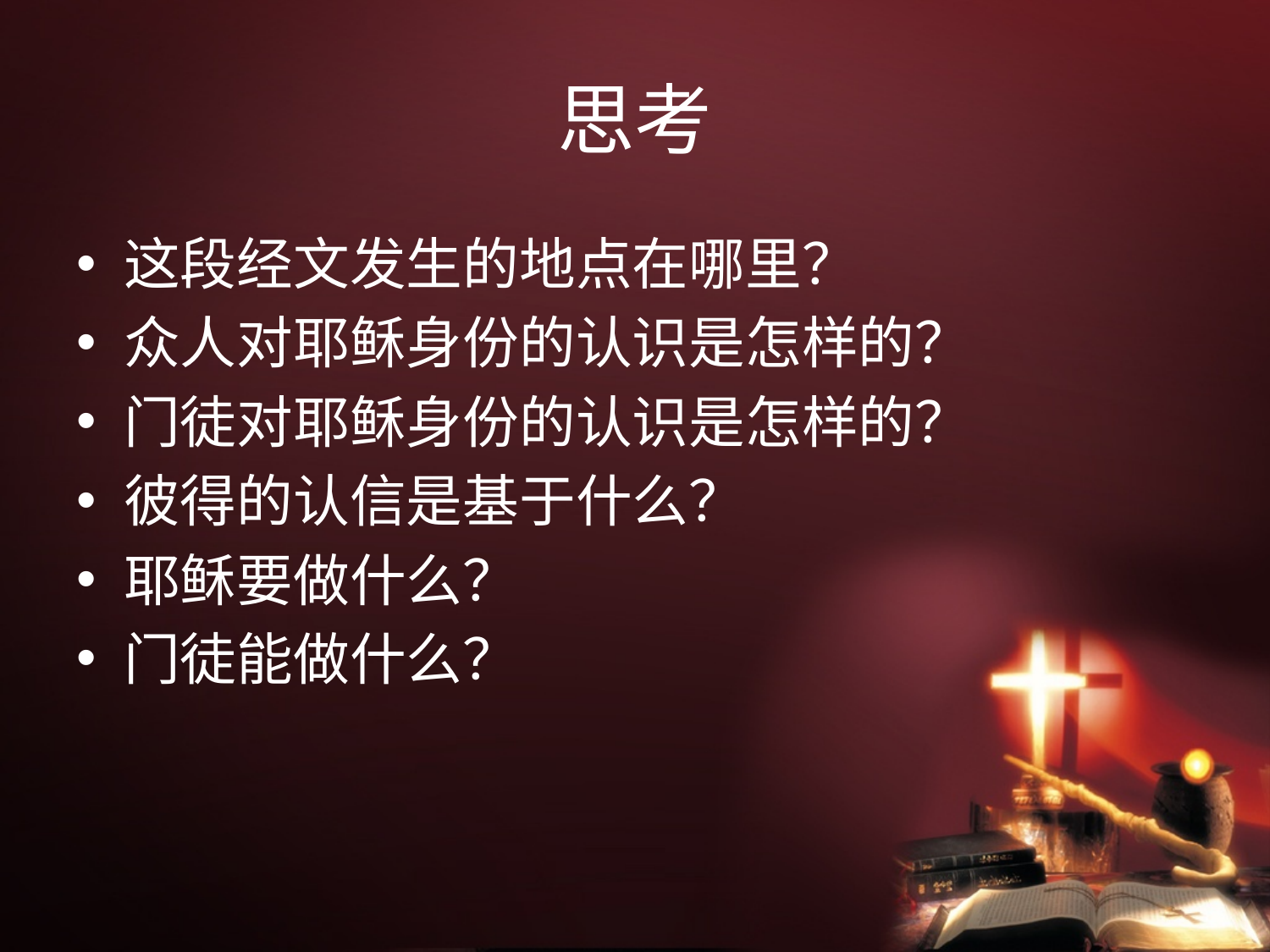

# 思考
这段经文发生的地点在哪里？
众人对耶稣身份的认识是怎样的？
门徒对耶稣身份的认识是怎样的？
彼得的认信是基于什么？
耶稣要做什么？
门徒能做什么？